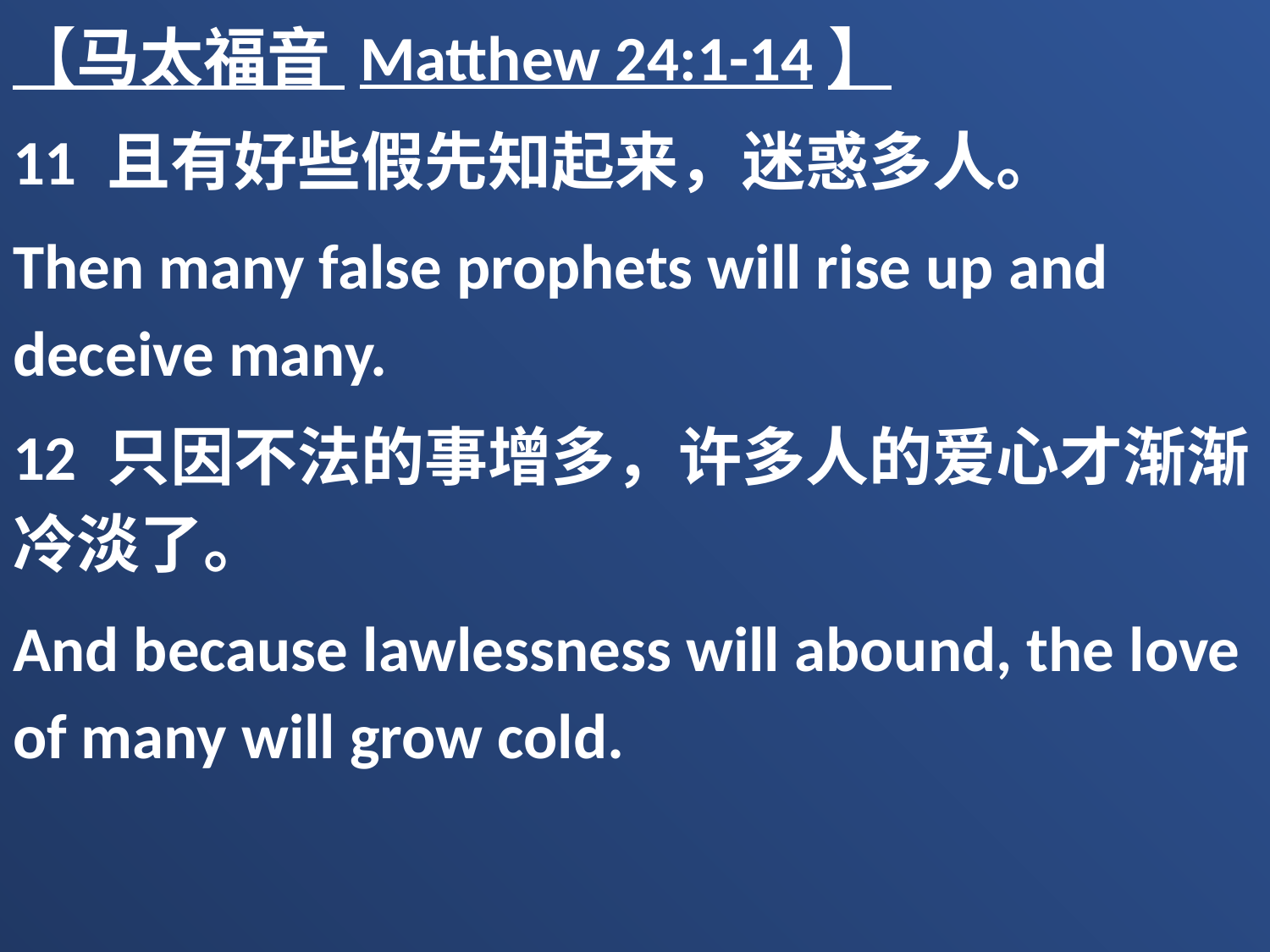

【马太福音 Matthew 24:1-14】
11 且有好些假先知起来，迷惑多人。
Then many false prophets will rise up and deceive many.
12 只因不法的事增多，许多人的爱心才渐渐冷淡了。
And because lawlessness will abound, the love of many will grow cold.